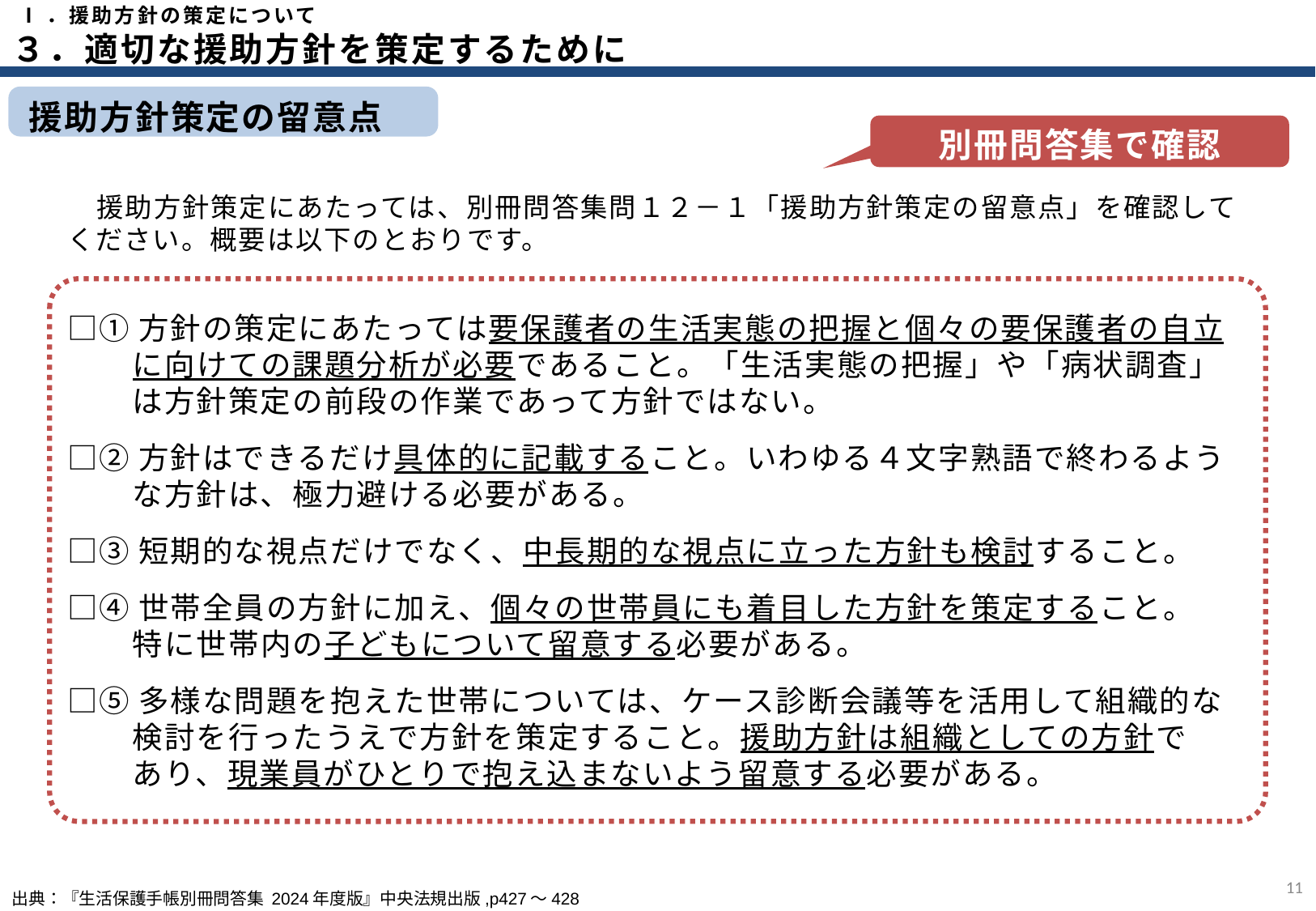

Ⅰ．援助方針の策定について
３．適切な援助方針を策定するために
援助方針策定の留意点
別冊問答集で確認
   援助方針策定にあたっては、別冊問答集問１２－１「援助方針策定の留意点」を確認してください。概要は以下のとおりです。

□①方針の策定にあたっては要保護者の生活実態の把握と個々の要保護者の自立
　に向けての課題分析が必要であること。「生活実態の把握」や「病状調査」
　は方針策定の前段の作業であって方針ではない。
□②方針はできるだけ具体的に記載すること。いわゆる４文字熟語で終わるよう
　な方針は、極力避ける必要がある。
□③短期的な視点だけでなく、中長期的な視点に立った方針も検討すること。
□④世帯全員の方針に加え、個々の世帯員にも着目した方針を策定すること。
　特に世帯内の子どもについて留意する必要がある。
□⑤多様な問題を抱えた世帯については、ケース診断会議等を活用して組織的な
　検討を行ったうえで方針を策定すること。援助方針は組織としての方針で
　あり、現業員がひとりで抱え込まないよう留意する必要がある。
11
出典：『生活保護手帳別冊問答集 2024年度版』中央法規出版,p427～428